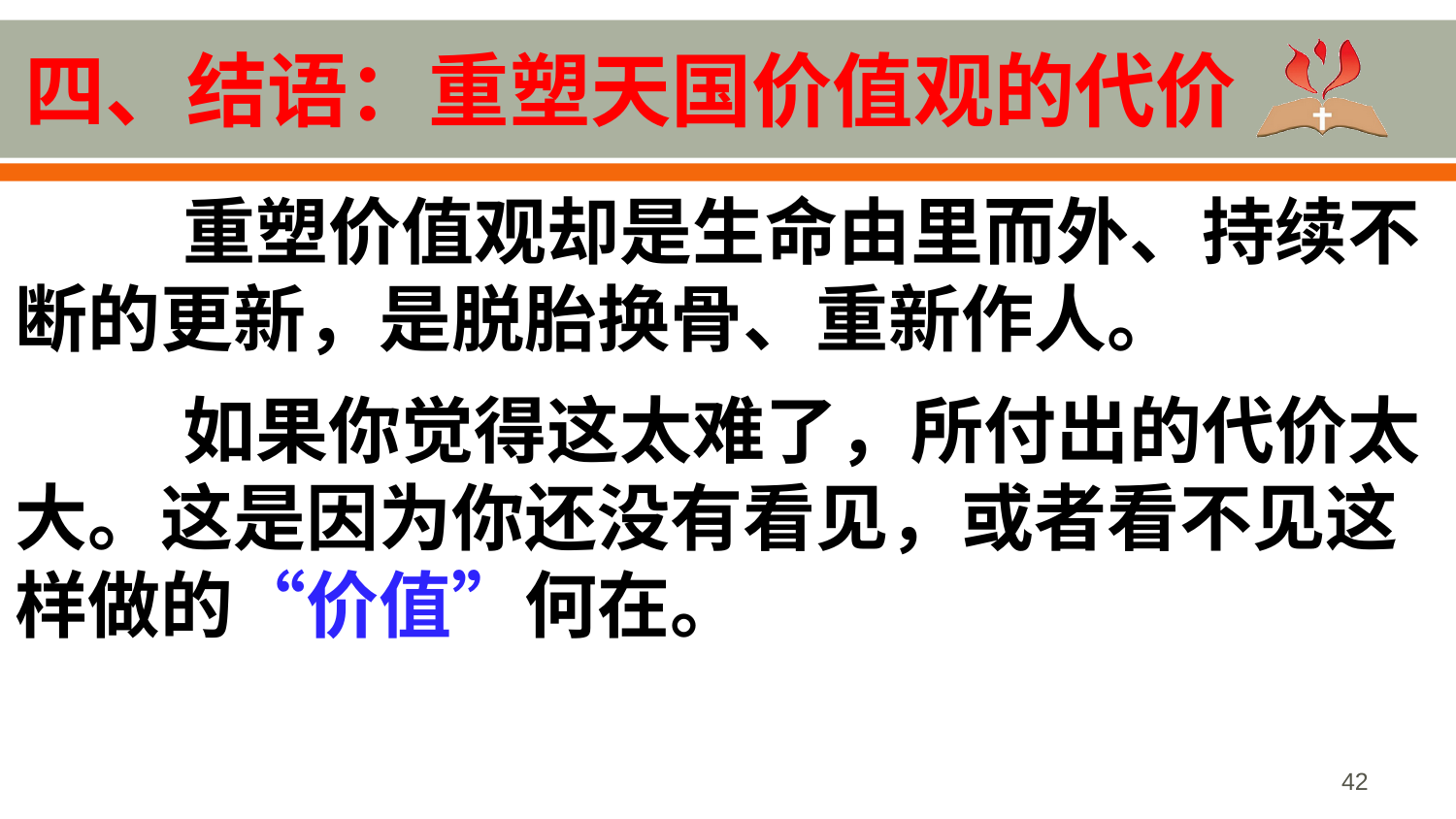

# 四、结语：重塑天国价值观的代价
  重塑价值观却是生命由里而外、持续不断的更新，是脱胎换骨、重新作人。
  如果你觉得这太难了，所付出的代价太大。这是因为你还没有看见，或者看不见这样做的“价值”何在。

42